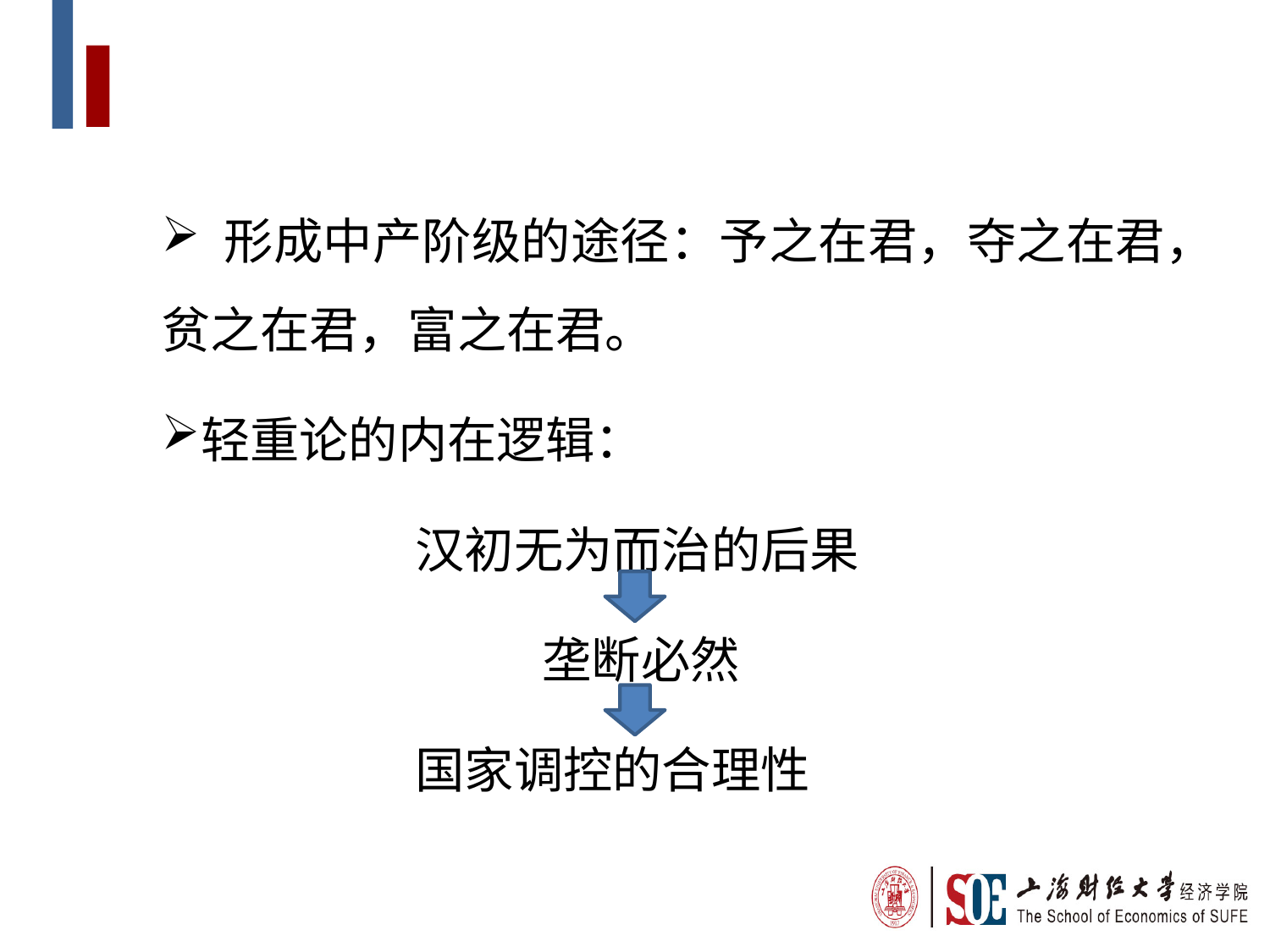

形成中产阶级的途径：予之在君，夺之在君，贫之在君，富之在君。
轻重论的内在逻辑：
		汉初无为而治的后果
			垄断必然
		国家调控的合理性